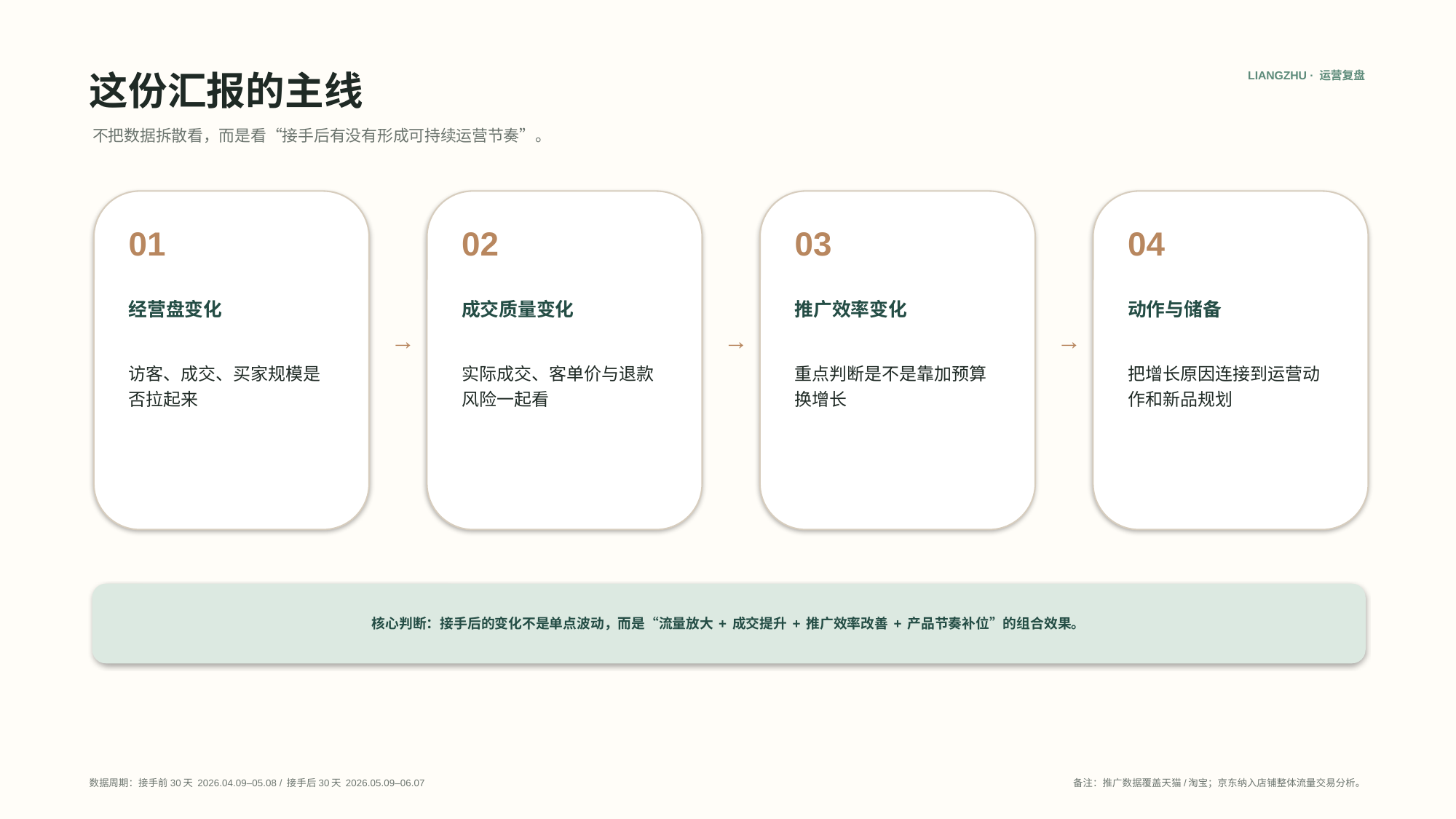

这份汇报的主线
LIANGZHU · 运营复盘
不把数据拆散看，而是看“接手后有没有形成可持续运营节奏”。

01
02
03
04
经营盘变化
成交质量变化
推广效率变化
动作与储备
→
→
→
访客、成交、买家规模是否拉起来
实际成交、客单价与退款风险一起看
重点判断是不是靠加预算换增长
把增长原因连接到运营动作和新品规划

核心判断：接手后的变化不是单点波动，而是“流量放大 + 成交提升 + 推广效率改善 + 产品节奏补位”的组合效果。
数据周期：接手前30天 2026.04.09–05.08 / 接手后30天 2026.05.09–06.07
备注：推广数据覆盖天猫/淘宝；京东纳入店铺整体流量交易分析。